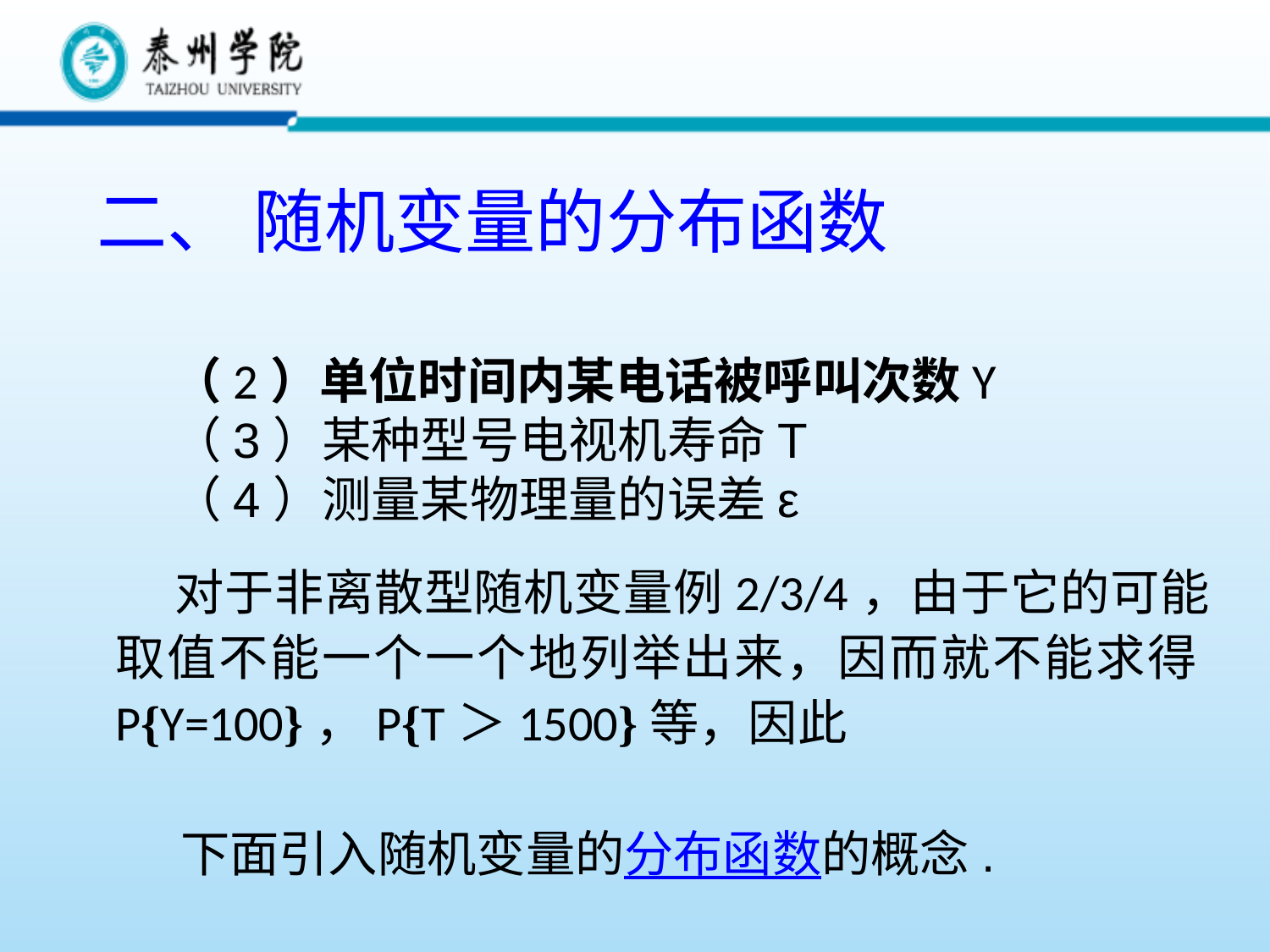

二、 随机变量的分布函数
    （2）单位时间内某电话被呼叫次数Y
    （3）某种型号电视机寿命T
    （4）测量某物理量的误差ε
    对于非离散型随机变量例2/3/4，由于它的可能取值不能一个一个地列举出来，因而就不能求得P{Y=100}，P{T＞1500}等，因此

   下面引入随机变量的分布函数的概念.